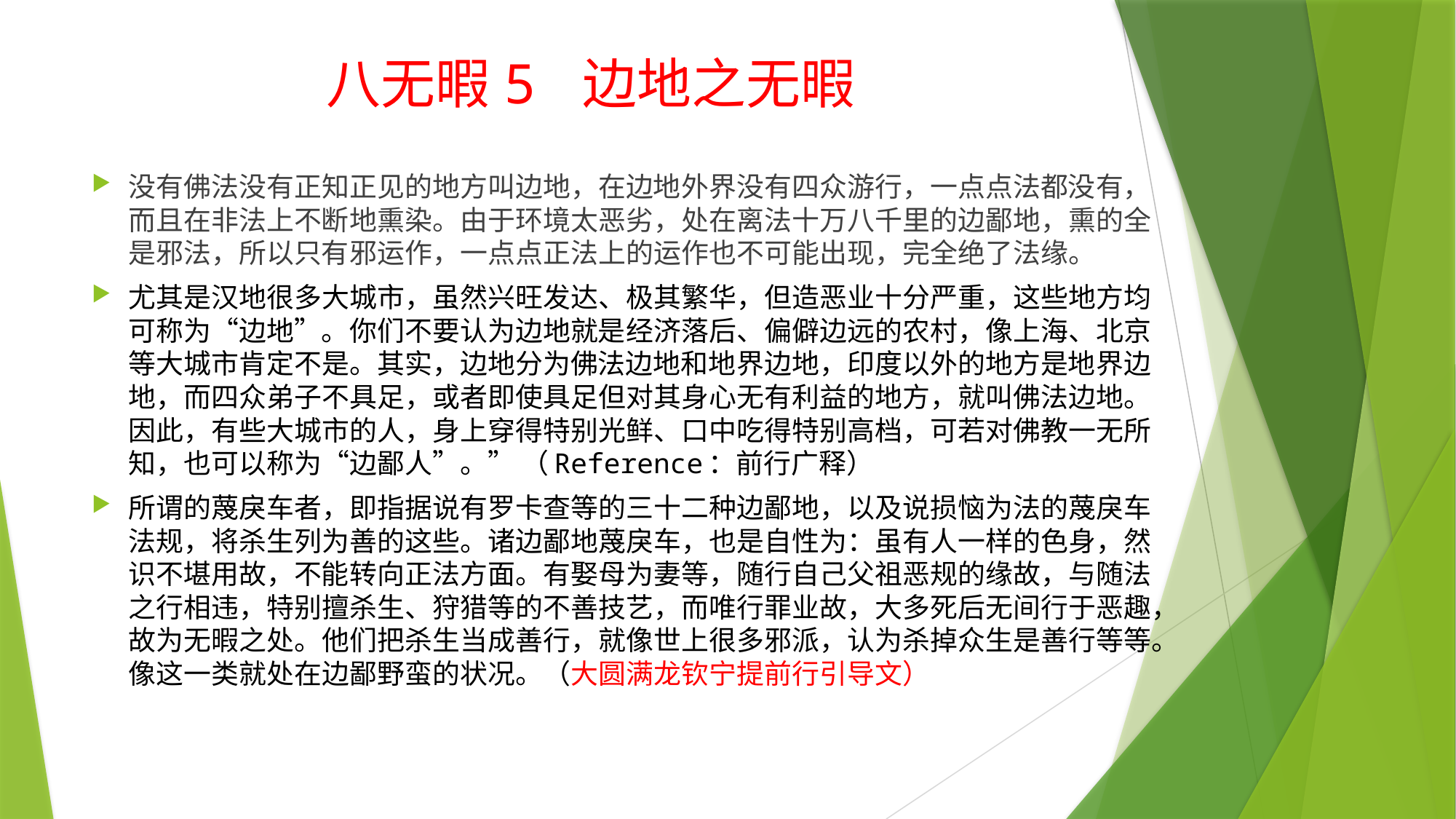

八无暇5 边地之无暇
没有佛法没有正知正见的地方叫边地，在边地外界没有四众游行，一点点法都没有，而且在非法上不断地熏染。由于环境太恶劣，处在离法十万八千里的边鄙地，熏的全是邪法，所以只有邪运作，一点点正法上的运作也不可能出现，完全绝了法缘。
尤其是汉地很多大城市，虽然兴旺发达、极其繁华，但造恶业十分严重，这些地方均可称为“边地”。你们不要认为边地就是经济落后、偏僻边远的农村，像上海、北京等大城市肯定不是。其实，边地分为佛法边地和地界边地，印度以外的地方是地界边地，而四众弟子不具足，或者即使具足但对其身心无有利益的地方，就叫佛法边地。因此，有些大城市的人，身上穿得特别光鲜、口中吃得特别高档，可若对佛教一无所知，也可以称为“边鄙人”。” （Reference：前行广释）
所谓的蔑戾车者，即指据说有罗卡查等的三十二种边鄙地，以及说损恼为法的蔑戾车法规，将杀生列为善的这些。诸边鄙地蔑戾车，也是自性为：虽有人一样的色身，然识不堪用故，不能转向正法方面。有娶母为妻等，随行自己父祖恶规的缘故，与随法之行相违，特别擅杀生、狩猎等的不善技艺，而唯行罪业故，大多死后无间行于恶趣，故为无暇之处。他们把杀生当成善行，就像世上很多邪派，认为杀掉众生是善行等等。像这一类就处在边鄙野蛮的状况。（大圆满龙钦宁提前行引导文）